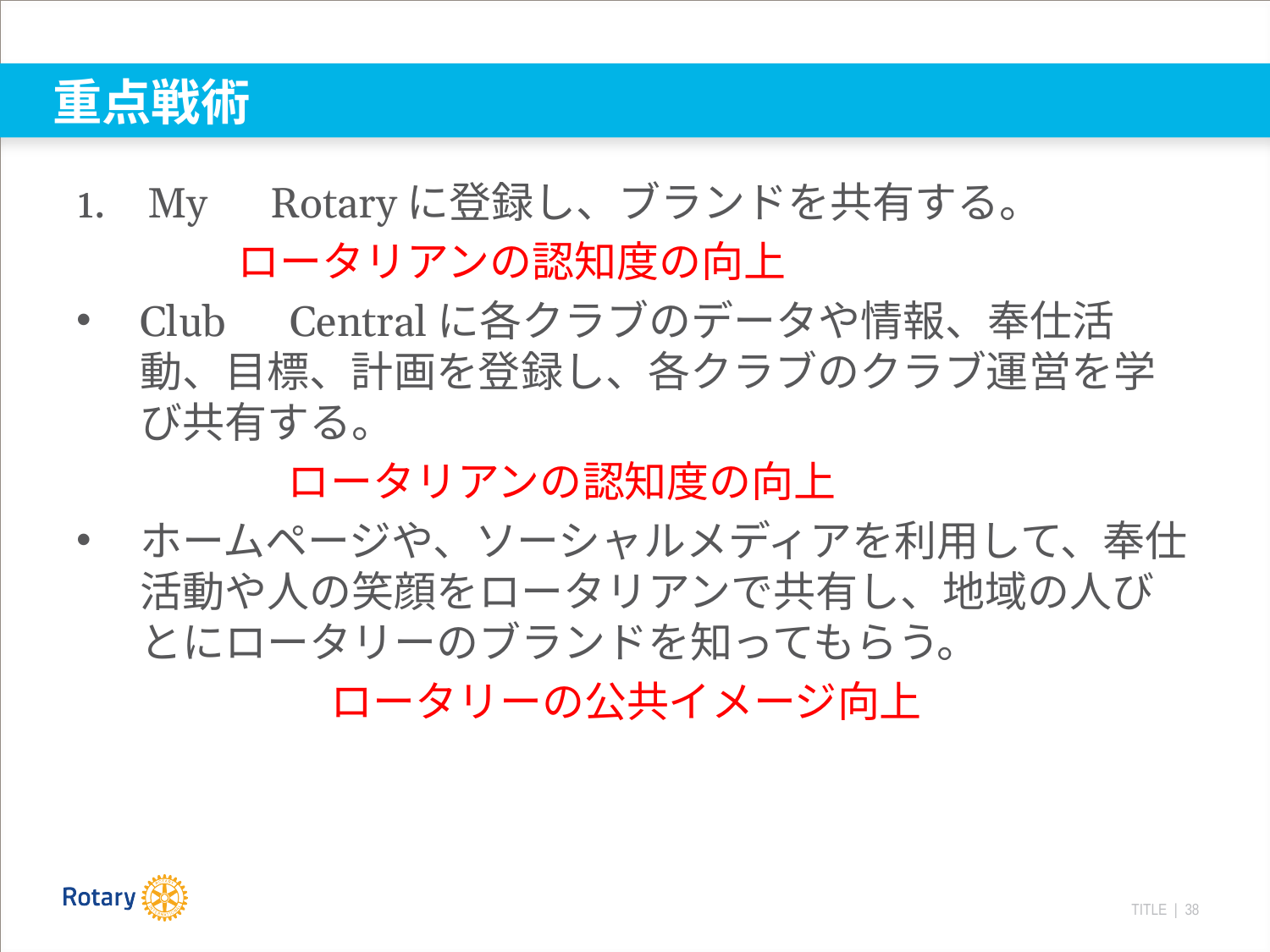

# 重点戦術
My　Rotaryに登録し、ブランドを共有する。
       　　ロータリアンの認知度の向上
Club　Centralに各クラブのデータや情報、奉仕活動、目標、計画を登録し、各クラブのクラブ運営を学び共有する。
　　　　　ロータリアンの認知度の向上
ホームページや、ソーシャルメディアを利用して、奉仕活動や人の笑顔をロータリアンで共有し、地域の人びとにロータリーのブランドを知ってもらう。
		ロータリーの公共イメージ向上